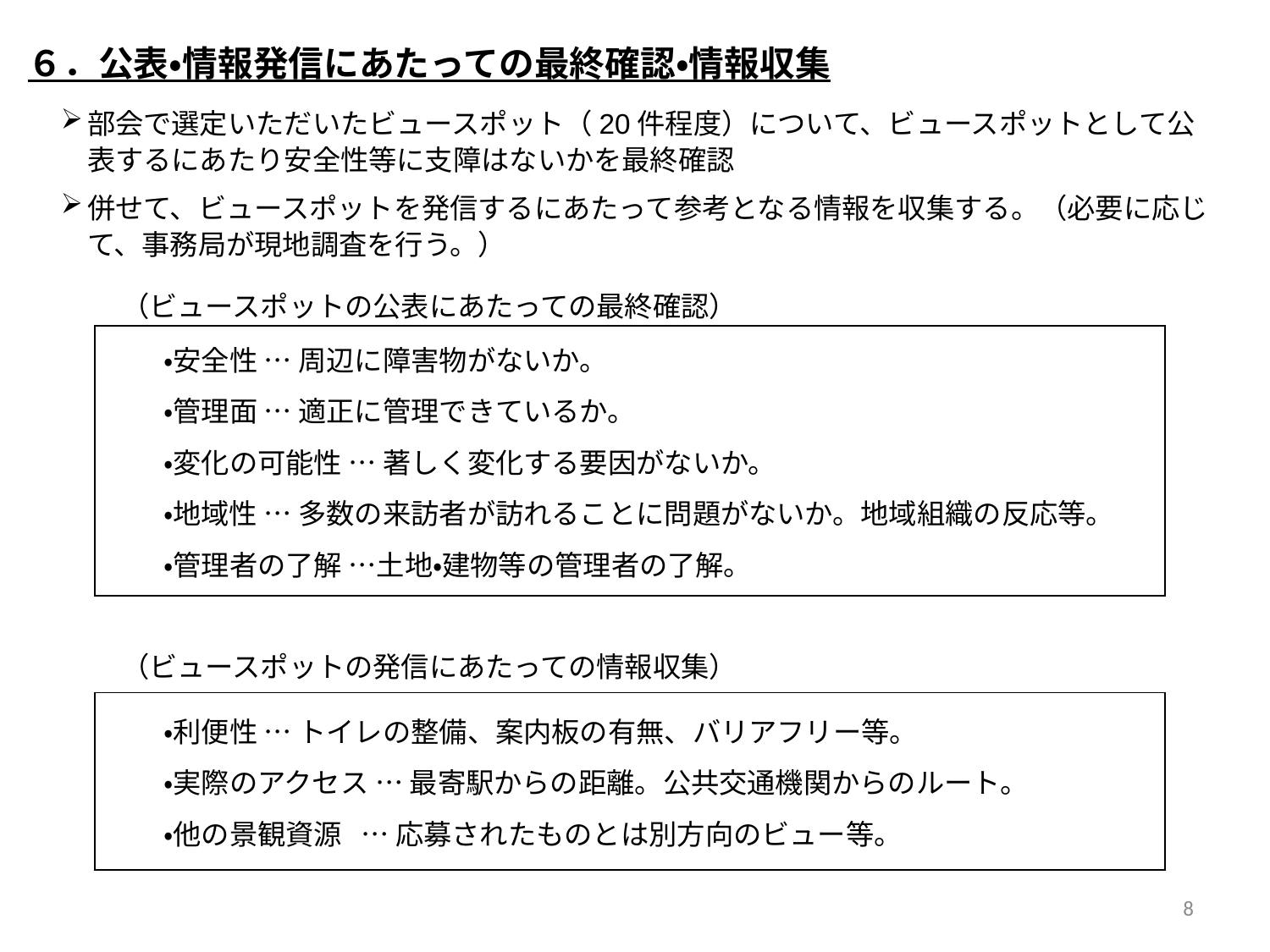

６．公表・情報発信にあたっての最終確認・情報収集
部会で選定いただいたビュースポット（20件程度）について、ビュースポットとして公表するにあたり安全性等に支障はないかを最終確認
併せて、ビュースポットを発信するにあたって参考となる情報を収集する。（必要に応じて、事務局が現地調査を行う。）
　　　（ビュースポットの公表にあたっての最終確認）

　　　（ビュースポットの発信にあたっての情報収集）
| ・安全性 … 周辺に障害物がないか。 　　・管理面 … 適正に管理できているか。 　　・変化の可能性 … 著しく変化する要因がないか。 　　・地域性 … 多数の来訪者が訪れることに問題がないか。地域組織の反応等。 　　・管理者の了解 …土地・建物等の管理者の了解。 |
| --- |
| ・利便性 … トイレの整備、案内板の有無、バリアフリー等。 　　・実際のアクセス … 最寄駅からの距離。公共交通機関からのルート。 　　・他の景観資源 … 応募されたものとは別方向のビュー等。 |
| --- |
8